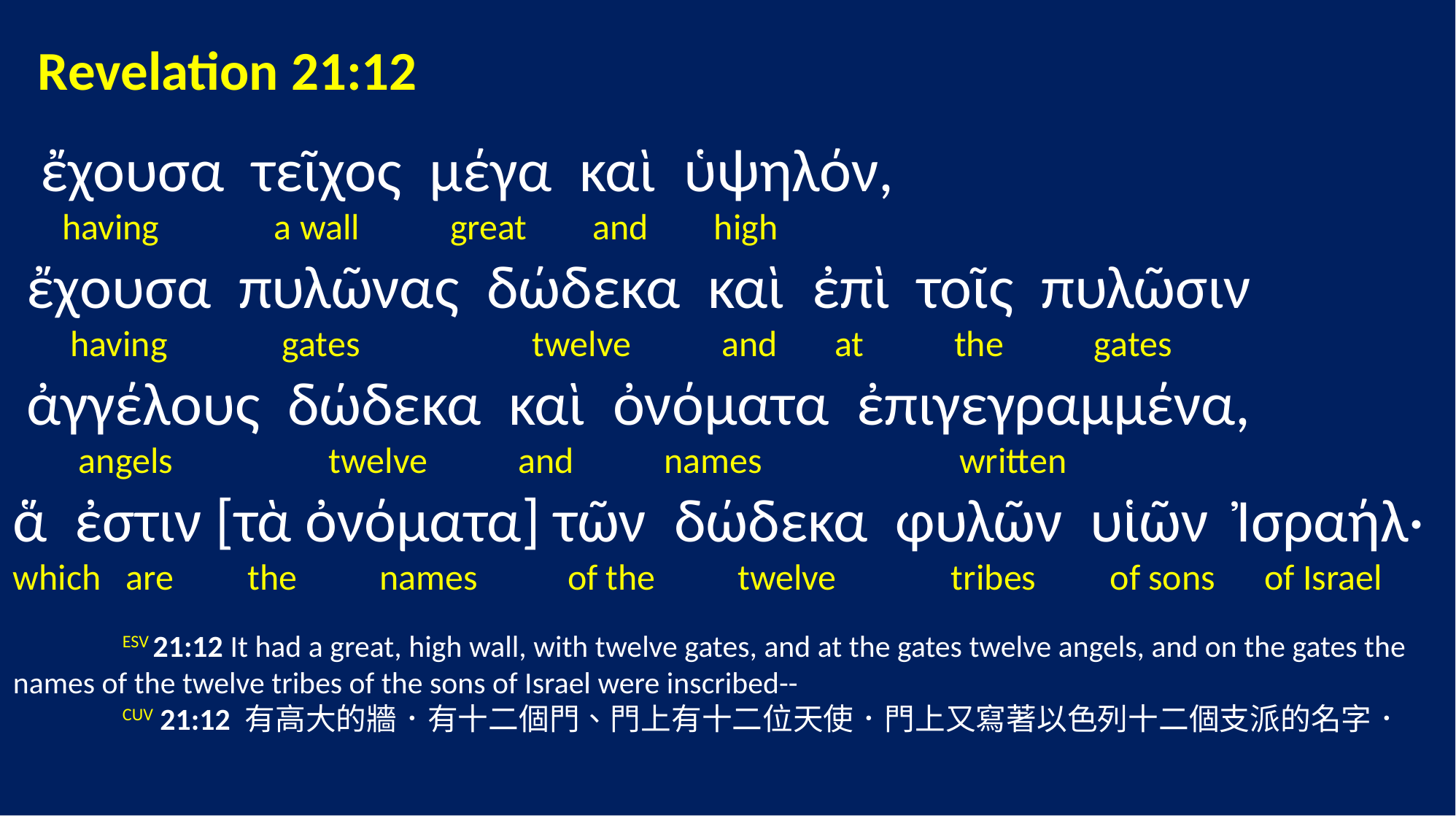

Revelation 21:12

  ἔχουσα  τεῖχος  μέγα  καὶ  ὑψηλόν,
      having              a wall           great        and        high
 ἔχουσα  πυλῶνας  δώδεκα  καὶ  ἐπὶ  τοῖς  πυλῶσιν
       having              gates                     twelve           and       at           the           gates
 ἀγγέλους  δώδεκα  καὶ  ὀνόματα  ἐπιγεγραμμένα,
        angels                   twelve           and           names                        written
ἅ  ἐστιν [τὰ ὀνόματα] τῶν  δώδεκα  φυλῶν  υἱῶν  Ἰσραήλ·
which   are         the          names           of the          twelve              tribes         of sons      of Israel

	ESV 21:12 It had a great, high wall, with twelve gates, and at the gates twelve angels, and on the gates the names of the twelve tribes of the sons of Israel were inscribed--
	CUV 21:12 有高大的牆．有十二個門、門上有十二位天使．門上又寫著以色列十二個支派的名字．